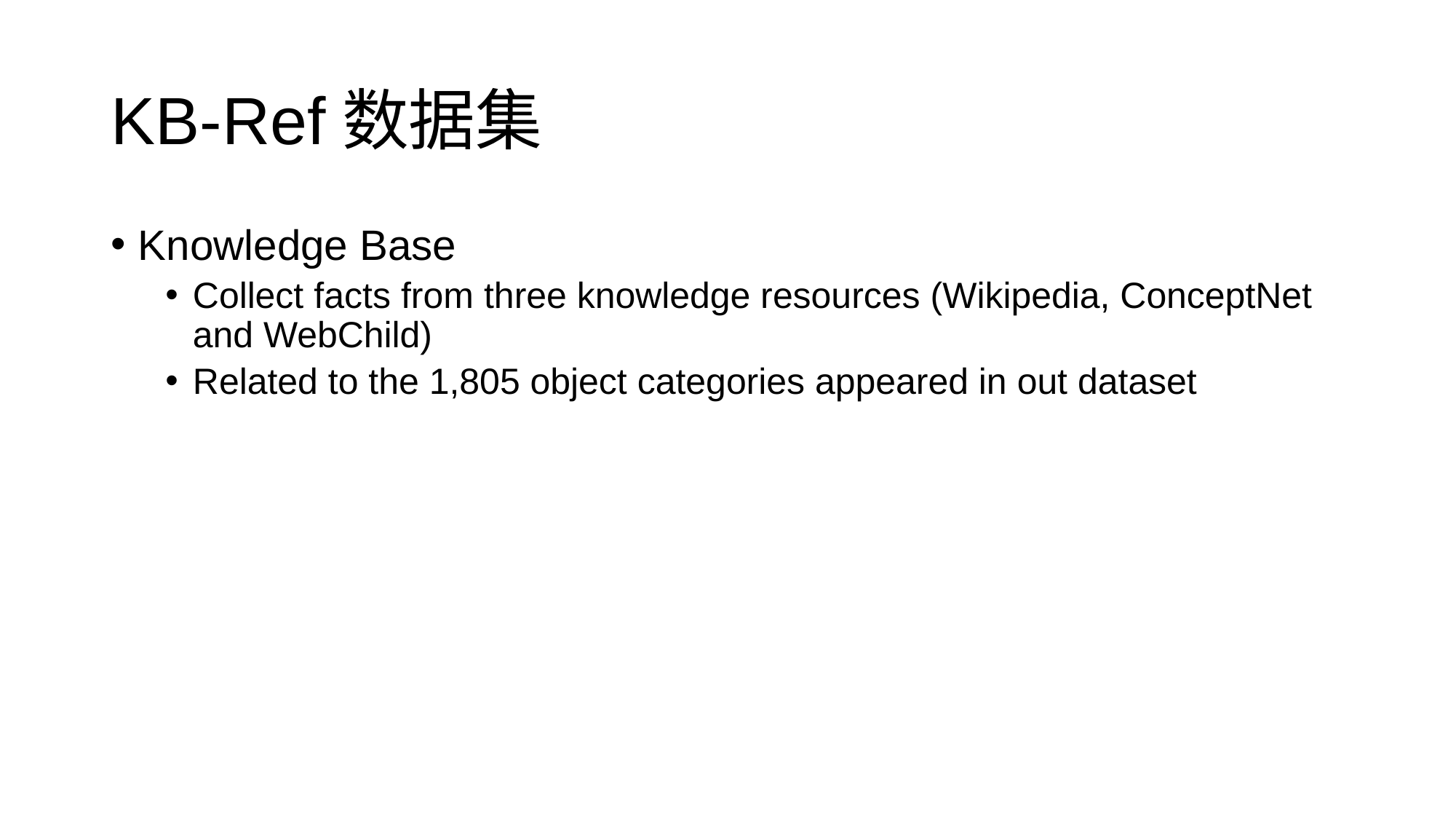

# KB-Ref数据集
Knowledge Base
Collect facts from three knowledge resources (Wikipedia, ConceptNet and WebChild)
Related to the 1,805 object categories appeared in out dataset